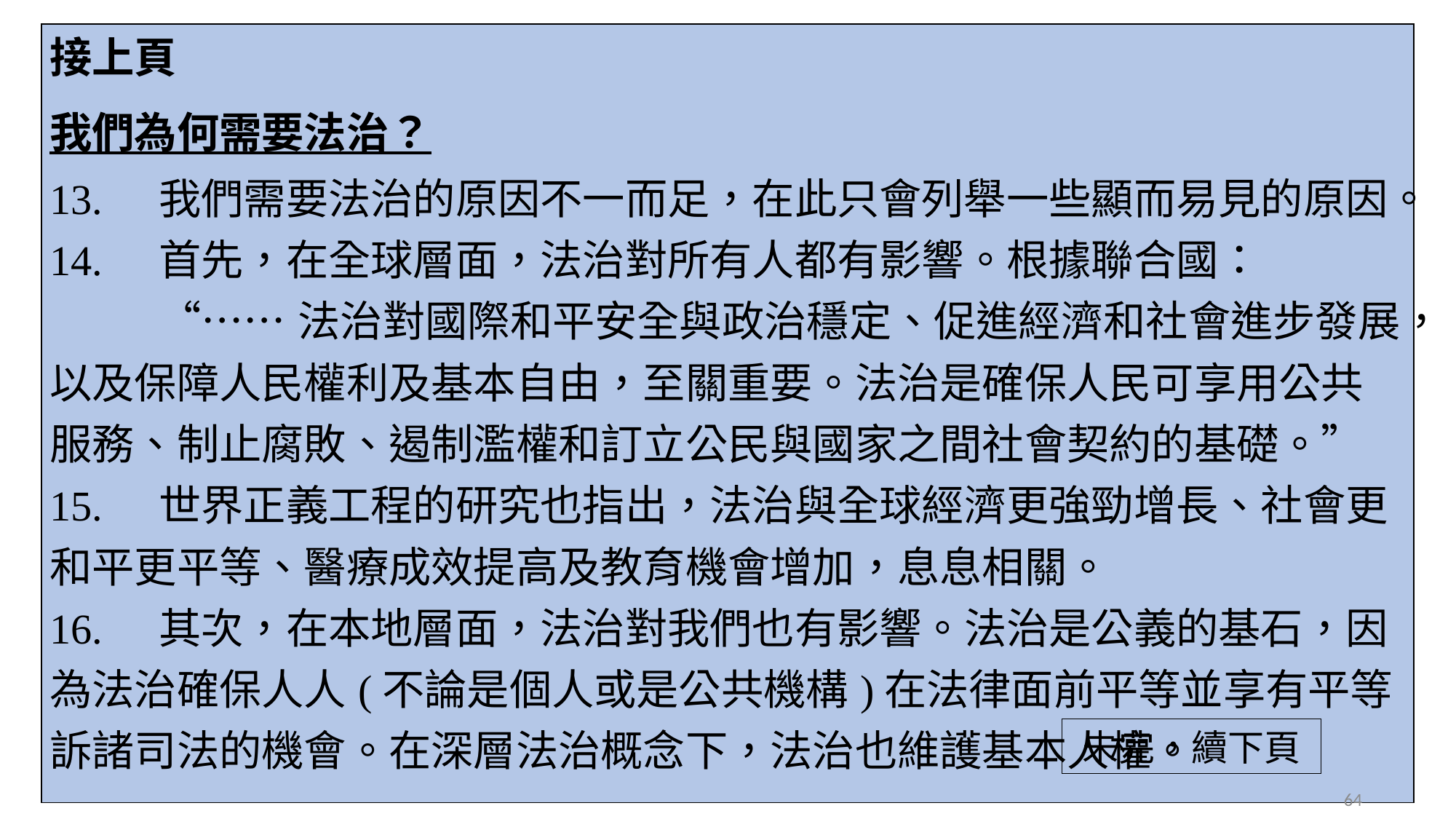

| 接上頁 我們為何需要法治？ 13. 我們需要法治的原因不一而足，在此只會列舉一些顯而易見的原因。 14. 首先，在全球層面，法治對所有人都有影響。根據聯合國： “……法治對國際和平安全與政治穩定、促進經濟和社會進步發展，以及保障人民權利及基本自由，至關重要。法治是確保人民可享用公共服務、制止腐敗、遏制濫權和訂立公民與國家之間社會契約的基礎。” 15. 世界正義工程的研究也指出，法治與全球經濟更強勁增長、社會更和平更平等、醫療成效提高及教育機會增加，息息相關。 16. 其次，在本地層面，法治對我們也有影響。法治是公義的基石，因為法治確保人人(不論是個人或是公共機構)在法律面前平等並享有平等訴諸司法的機會。在深層法治概念下，法治也維護基本人權。 |
| --- |
未完，續下頁
64
64